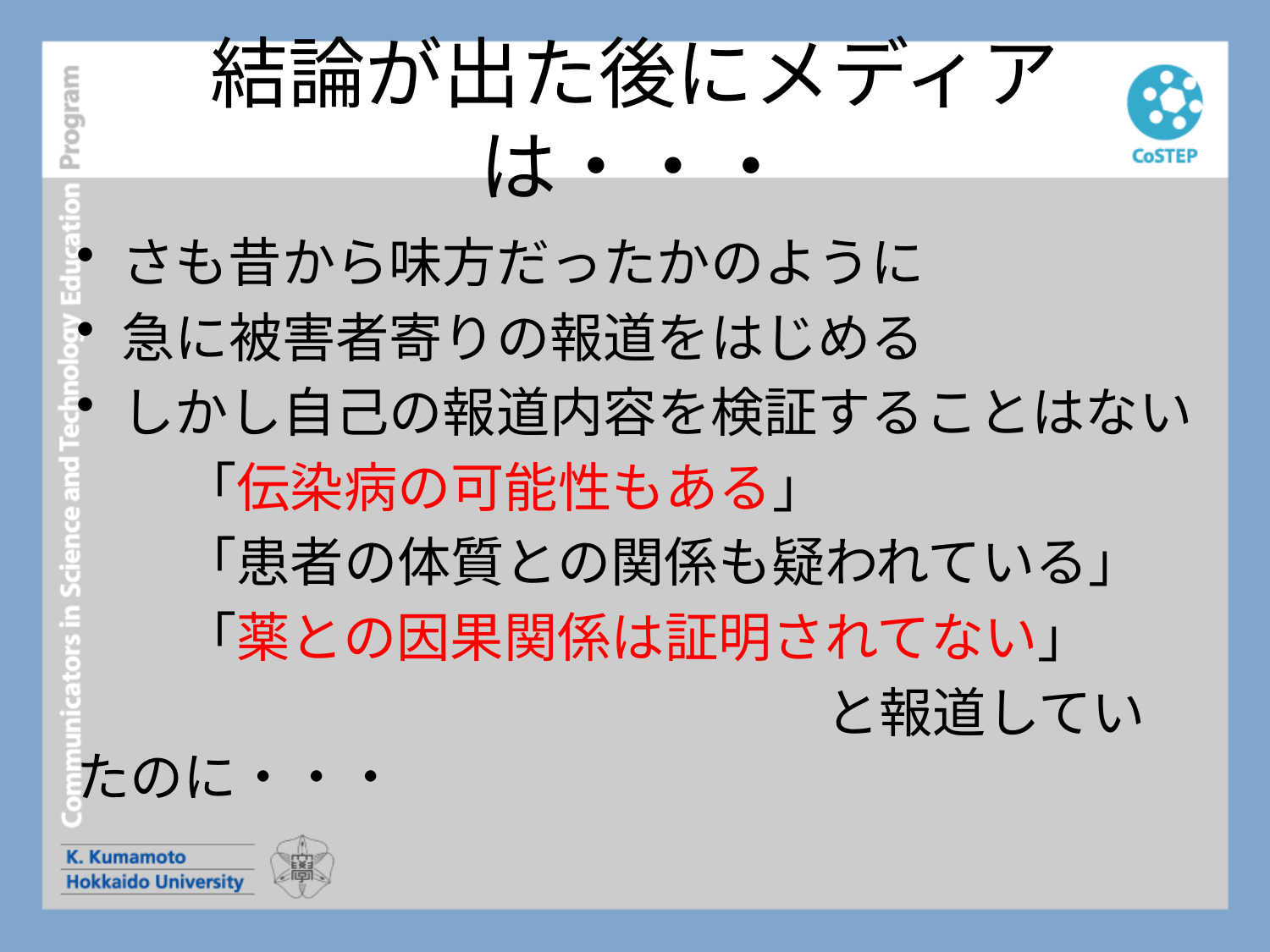

# 結論が出た後にメディアは・・・
さも昔から味方だったかのように
急に被害者寄りの報道をはじめる
しかし自己の報道内容を検証することはない
　　「伝染病の可能性もある」
　　「患者の体質との関係も疑われている」
　　「薬との因果関係は証明されてない」
　　　　　　　　　　　　　　と報道していたのに・・・